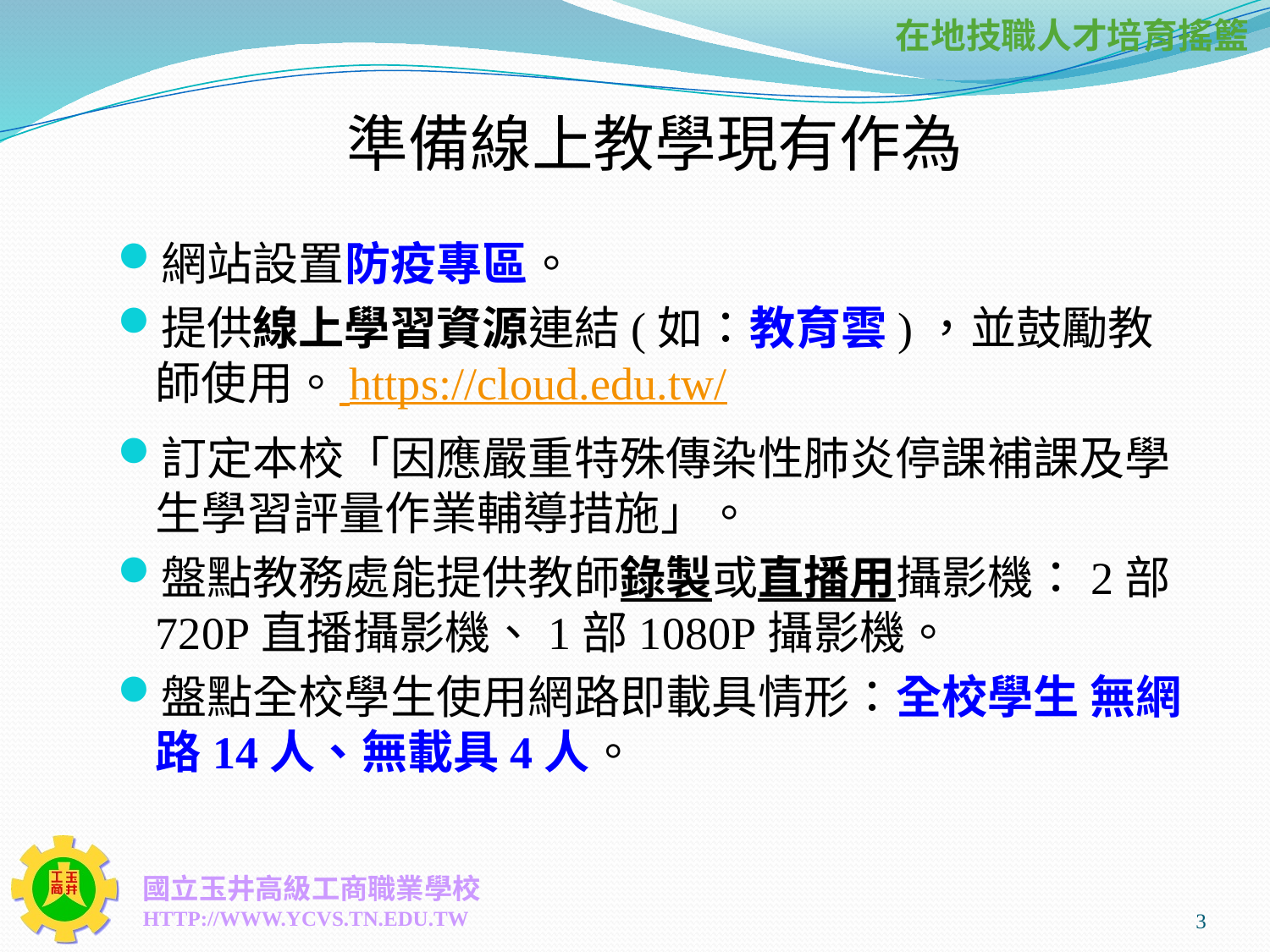

# 準備線上教學現有作為
網站設置防疫專區。
提供線上學習資源連結(如：教育雲)，並鼓勵教師使用。 https://cloud.edu.tw/
訂定本校「因應嚴重特殊傳染性肺炎停課補課及學生學習評量作業輔導措施」。
盤點教務處能提供教師錄製或直播用攝影機：2部720P直播攝影機、1部1080P攝影機。
盤點全校學生使用網路即載具情形：全校學生 無網路14人、無載具4人。
3